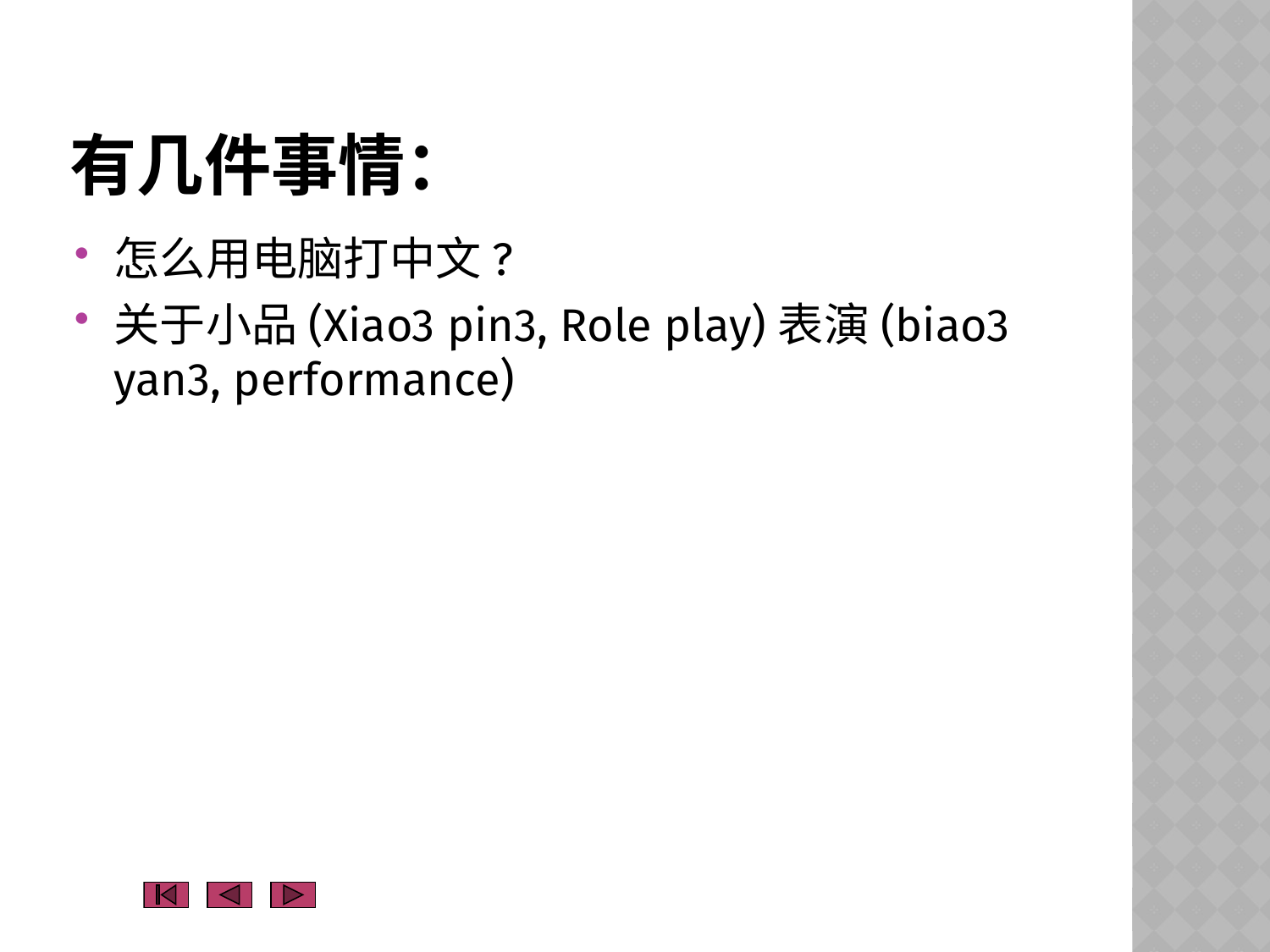

# 有几件事情：
怎么用电脑打中文?
关于小品(Xiao3 pin3, Role play)表演(biao3 yan3, performance)